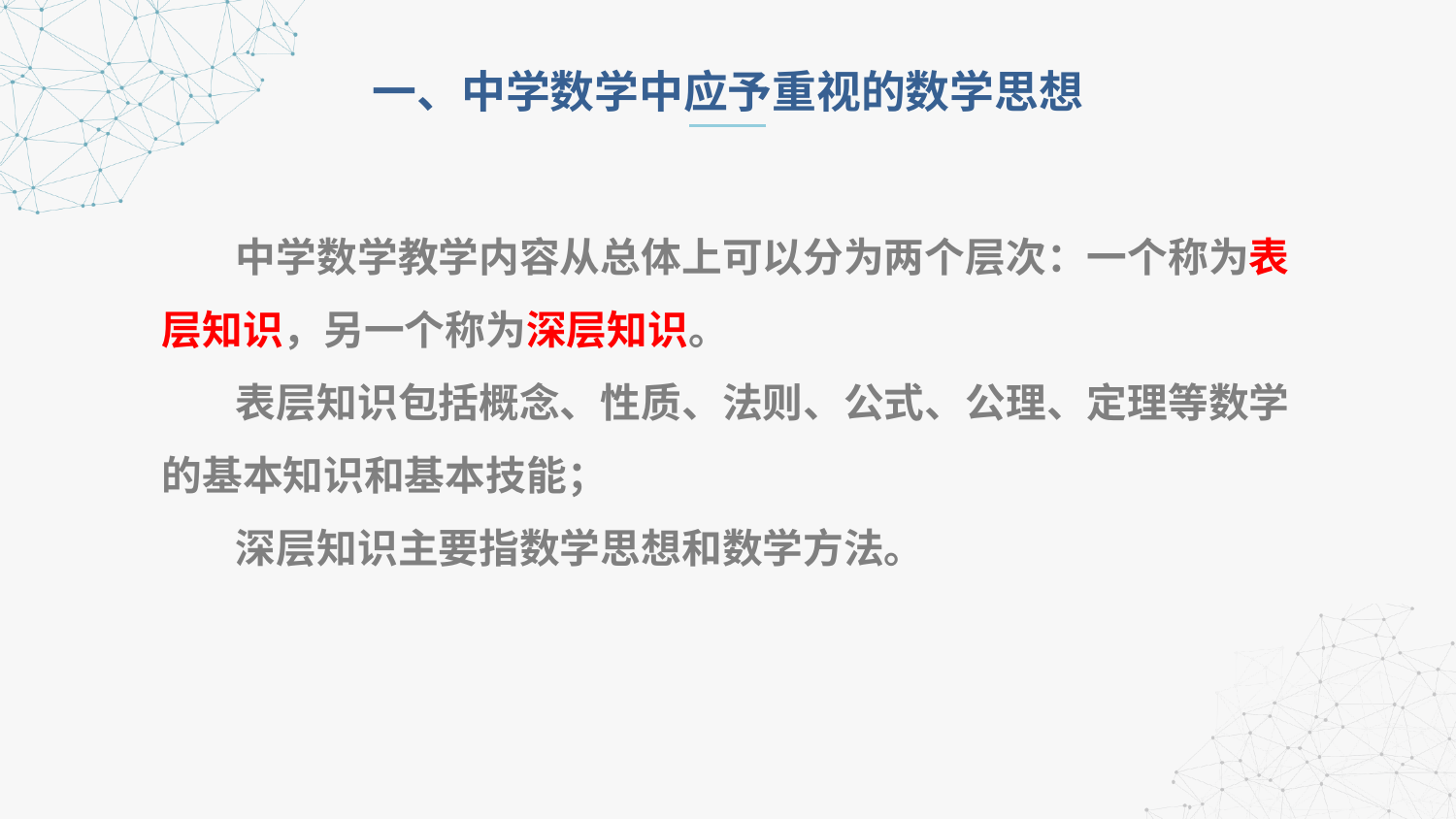

一、中学数学中应予重视的数学思想
       中学数学教学内容从总体上可以分为两个层次：一个称为表层知识，另一个称为深层知识。
       表层知识包括概念、性质、法则、公式、公理、定理等数学的基本知识和基本技能；
       深层知识主要指数学思想和数学方法。